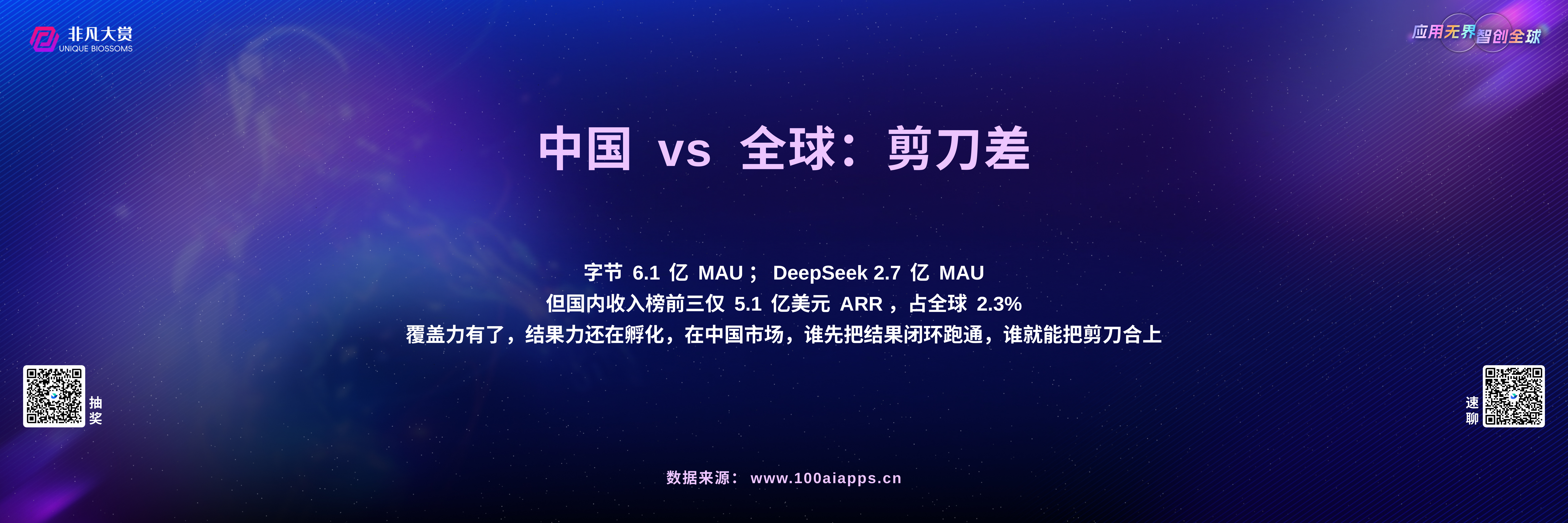

中国 vs 全球：剪刀差
字节 6.1 亿 MAU；DeepSeek 2.7 亿 MAU
但国内收入榜前三仅 5.1 亿美元 ARR，占全球 2.3%
覆盖力有了，结果力还在孵化，在中国市场，谁先把结果闭环跑通，谁就能把剪刀合上
数据来源：www.100aiapps.cn